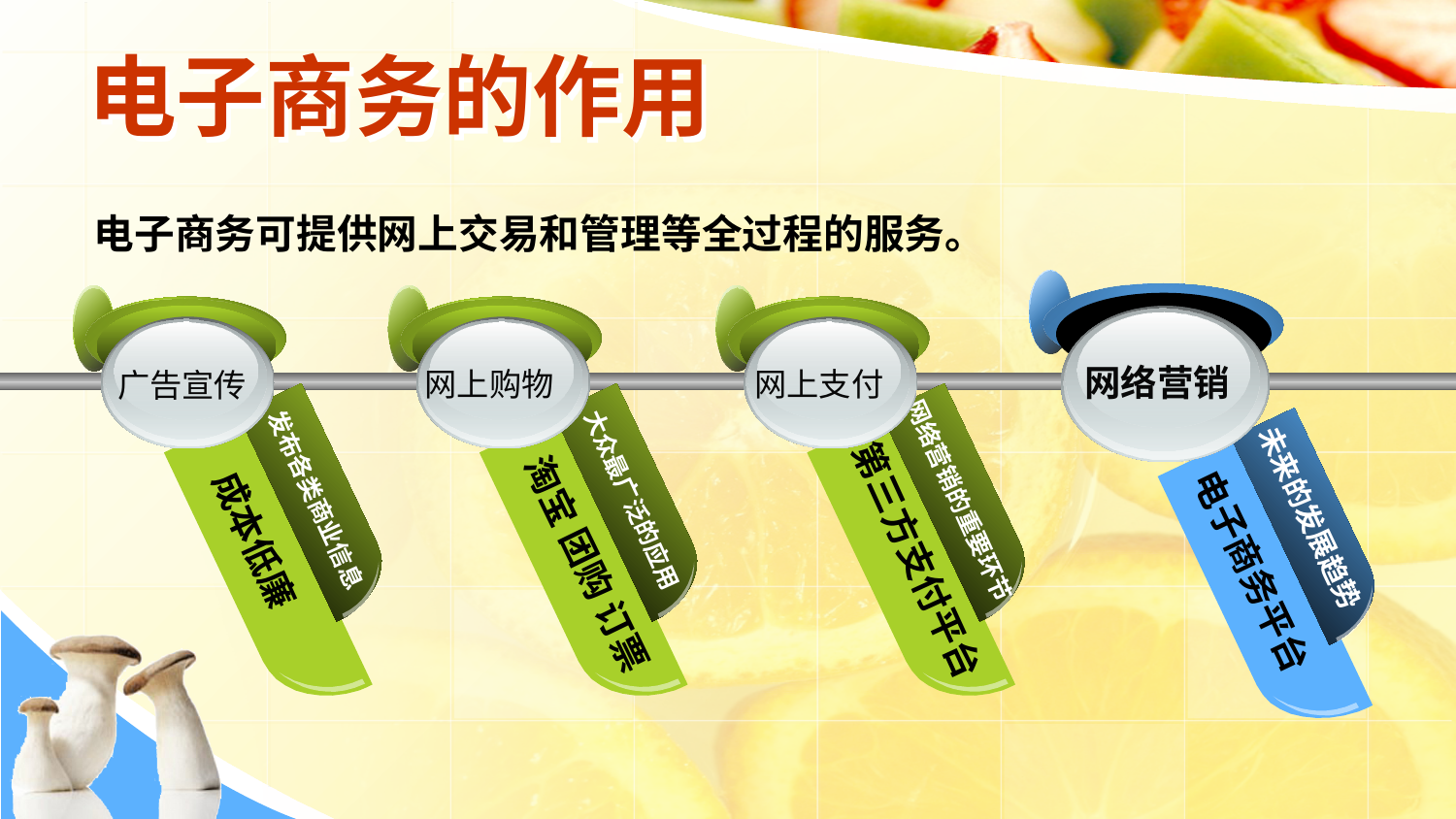

# 电子商务的作用
电子商务可提供网上交易和管理等全过程的服务。

未来的发展趋势

电子商务平台
网络营销

发布各类商业信息

成本低廉
广告宣传

大众最广泛的应用

淘宝 团购 订票
网上购物

网络营销的重要环节

第三方支付平台
网上支付